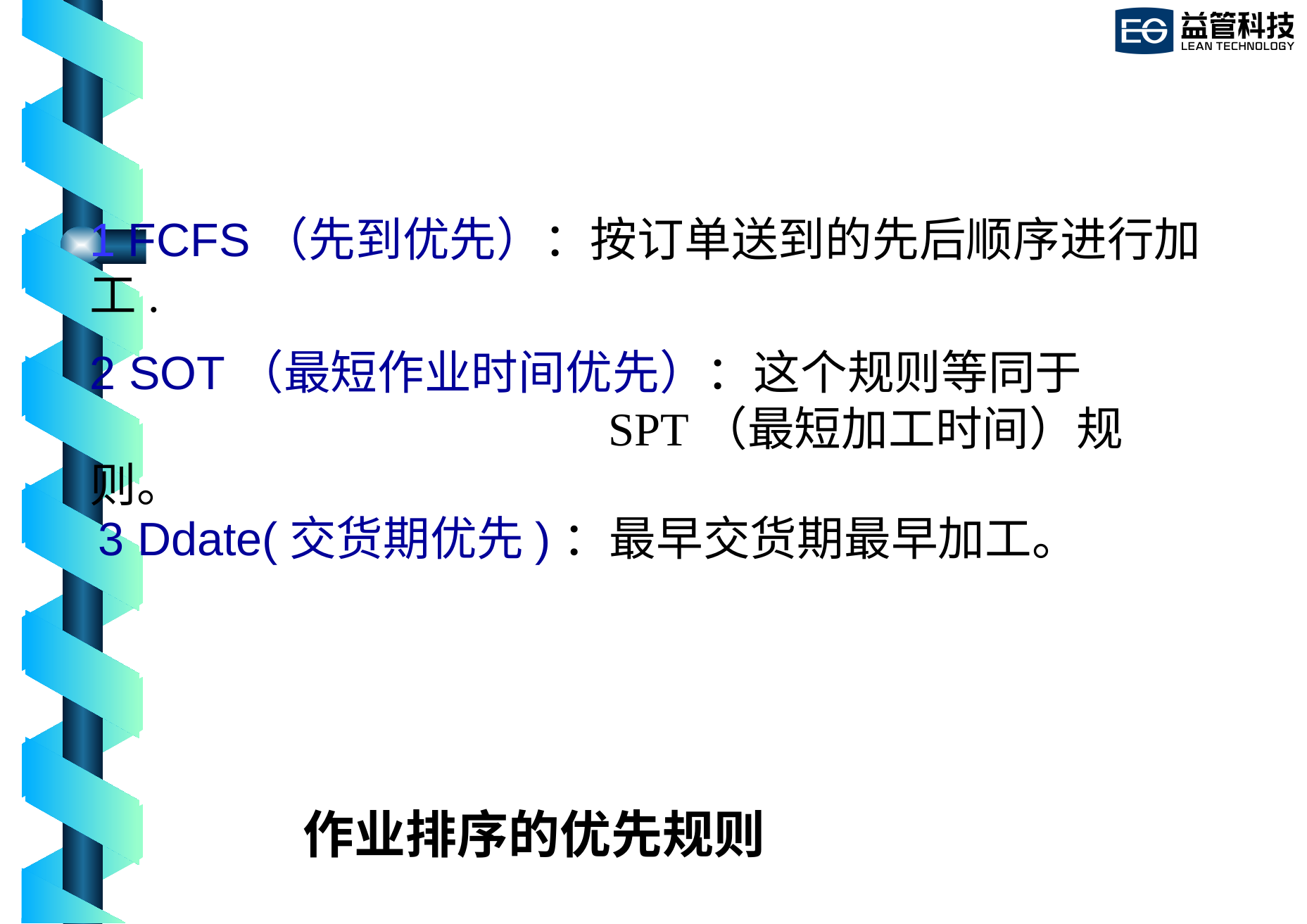

1 FCFS（先到优先）：按订单送到的先后顺序进行加工.
2 SOT（最短作业时间优先）：这个规则等同于
                                            SPT（最短加工时间）规则。
3 Ddate(交货期优先)：最早交货期最早加工。

# 作业排序的优先规则